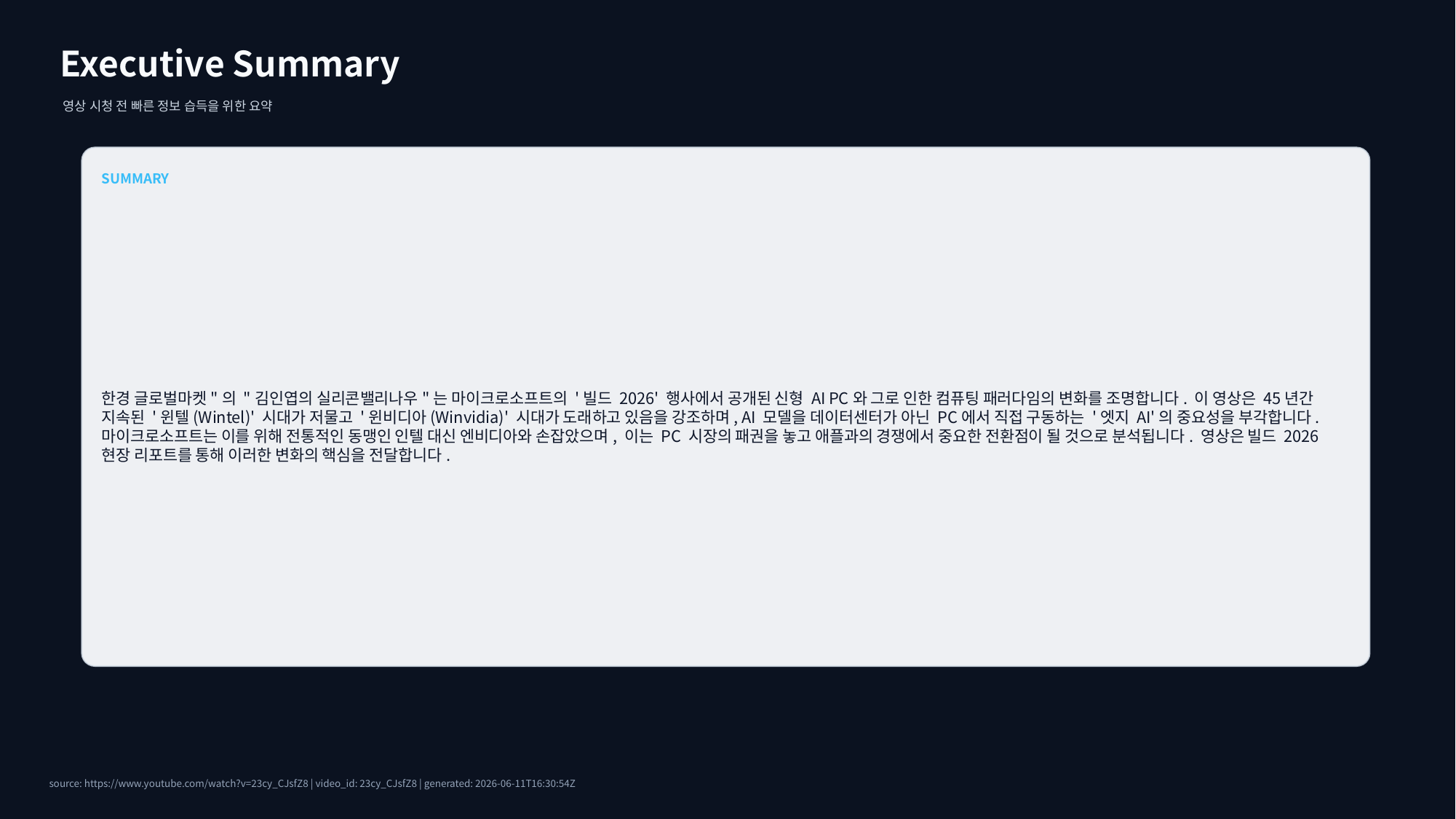

Executive Summary
영상 시청 전 빠른 정보 습득을 위한 요약

SUMMARY
한경 글로벌마켓"의 "김인엽의 실리콘밸리나우"는 마이크로소프트의 '빌드 2026' 행사에서 공개된 신형 AI PC와 그로 인한 컴퓨팅 패러다임의 변화를 조명합니다. 이 영상은 45년간 지속된 '윈텔(Wintel)' 시대가 저물고 '윈비디아(Winvidia)' 시대가 도래하고 있음을 강조하며, AI 모델을 데이터센터가 아닌 PC에서 직접 구동하는 '엣지 AI'의 중요성을 부각합니다. 마이크로소프트는 이를 위해 전통적인 동맹인 인텔 대신 엔비디아와 손잡았으며, 이는 PC 시장의 패권을 놓고 애플과의 경쟁에서 중요한 전환점이 될 것으로 분석됩니다. 영상은 빌드 2026 현장 리포트를 통해 이러한 변화의 핵심을 전달합니다.
source: https://www.youtube.com/watch?v=23cy_CJsfZ8 | video_id: 23cy_CJsfZ8 | generated: 2026-06-11T16:30:54Z